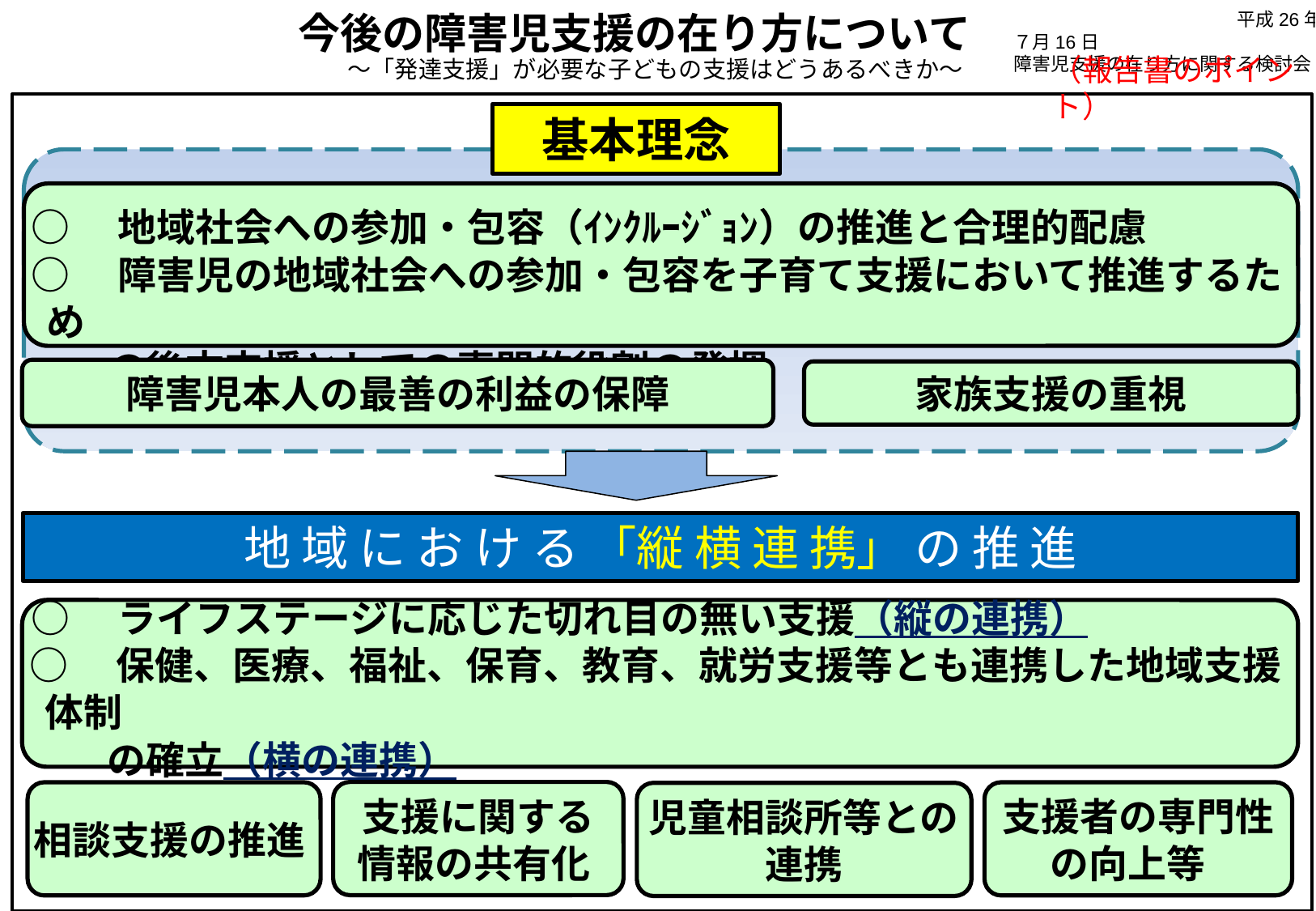

平成26年７月16日
障害児支援の在り方に関する検討会
　　　今後の障害児支援の在り方について
　　～「発達支援」が必要な子どもの支援はどうあるべきか～
（報告書のポイント）

基本理念

○　地域社会への参加・包容（ｲﾝｸﾙｰｼﾞｮﾝ）の推進と合理的配慮
○　障害児の地域社会への参加・包容を子育て支援において推進するため
　　の後方支援としての専門的役割の発揮

障害児本人の最善の利益の保障
家族支援の重視

地 域 に お け る 「縦 横 連 携」 の 推 進
○　ライフステージに応じた切れ目の無い支援（縦の連携）
○　保健、医療、福祉、保育、教育、就労支援等とも連携した地域支援体制
　　の確立（横の連携）
支援に関する
情報の共有化
相談支援の推進
支援者の専門性の向上等
児童相談所等との
連携